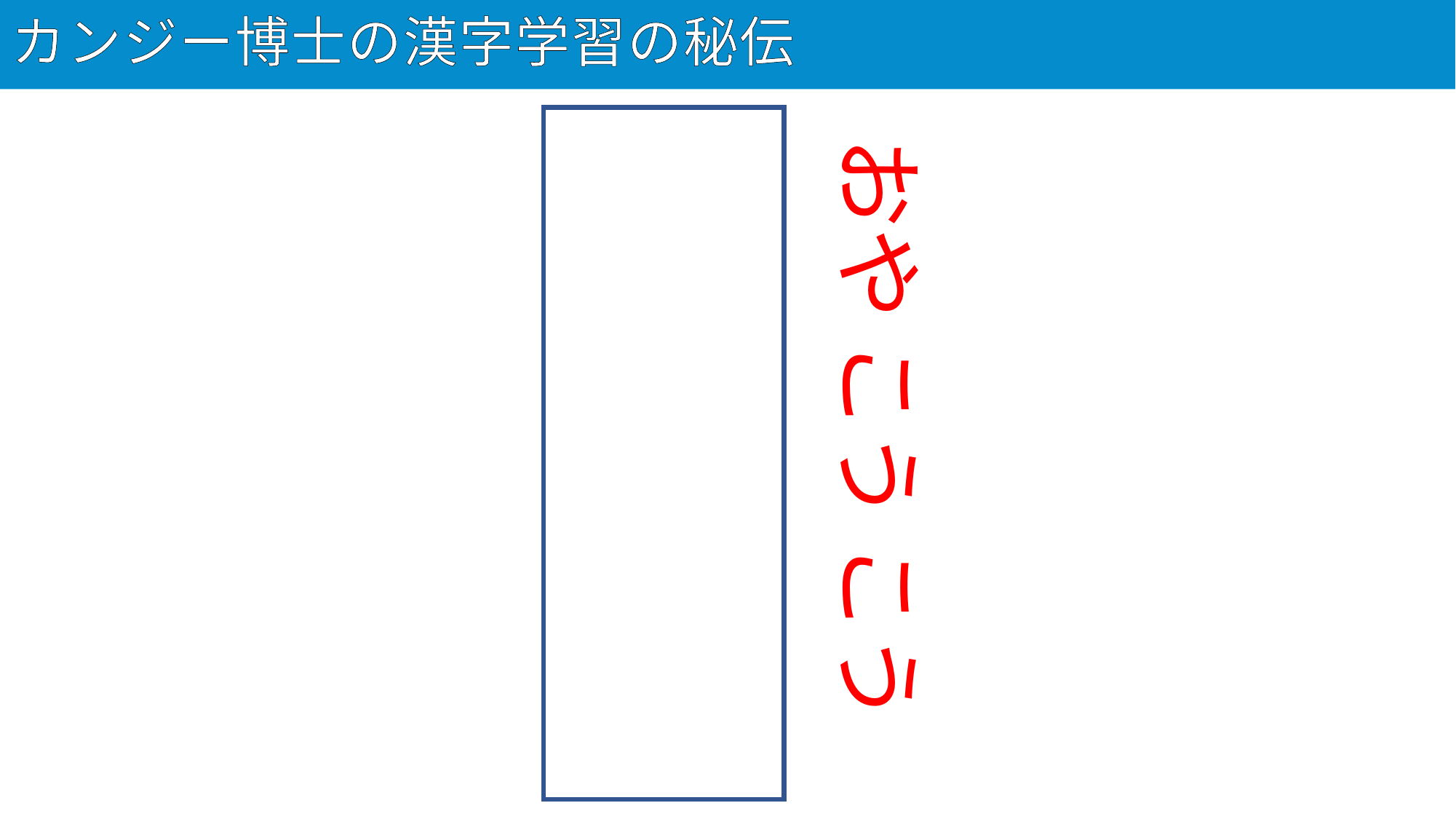

# カンジー博士の漢字学習の秘伝
69
親孝行

おや こう こう